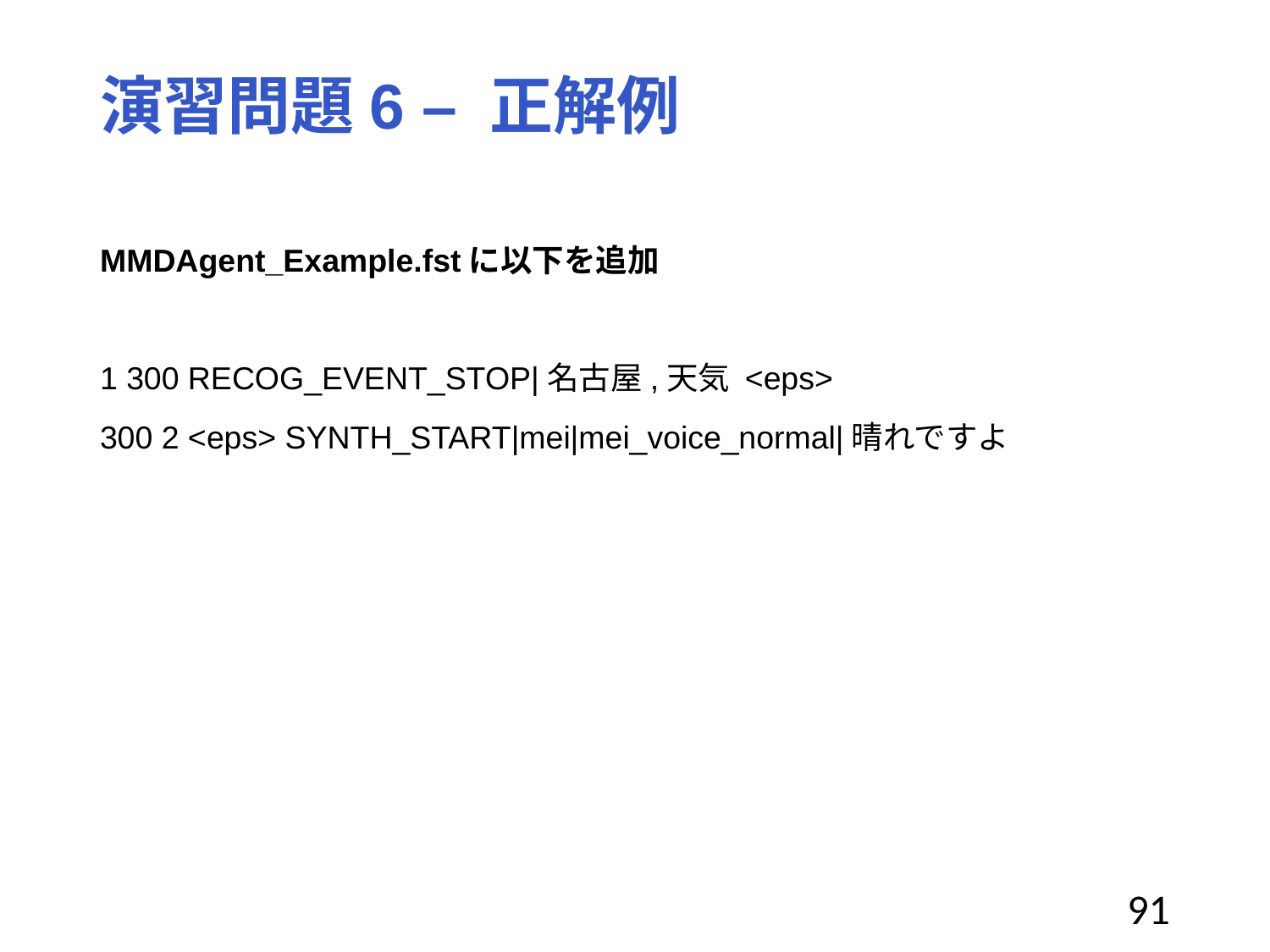

# 演習問題6 – 正解例
MMDAgent_Example.fstに以下を追加

1 300 RECOG_EVENT_STOP|名古屋,天気 <eps>
300 2 <eps> SYNTH_START|mei|mei_voice_normal|晴れですよ
91